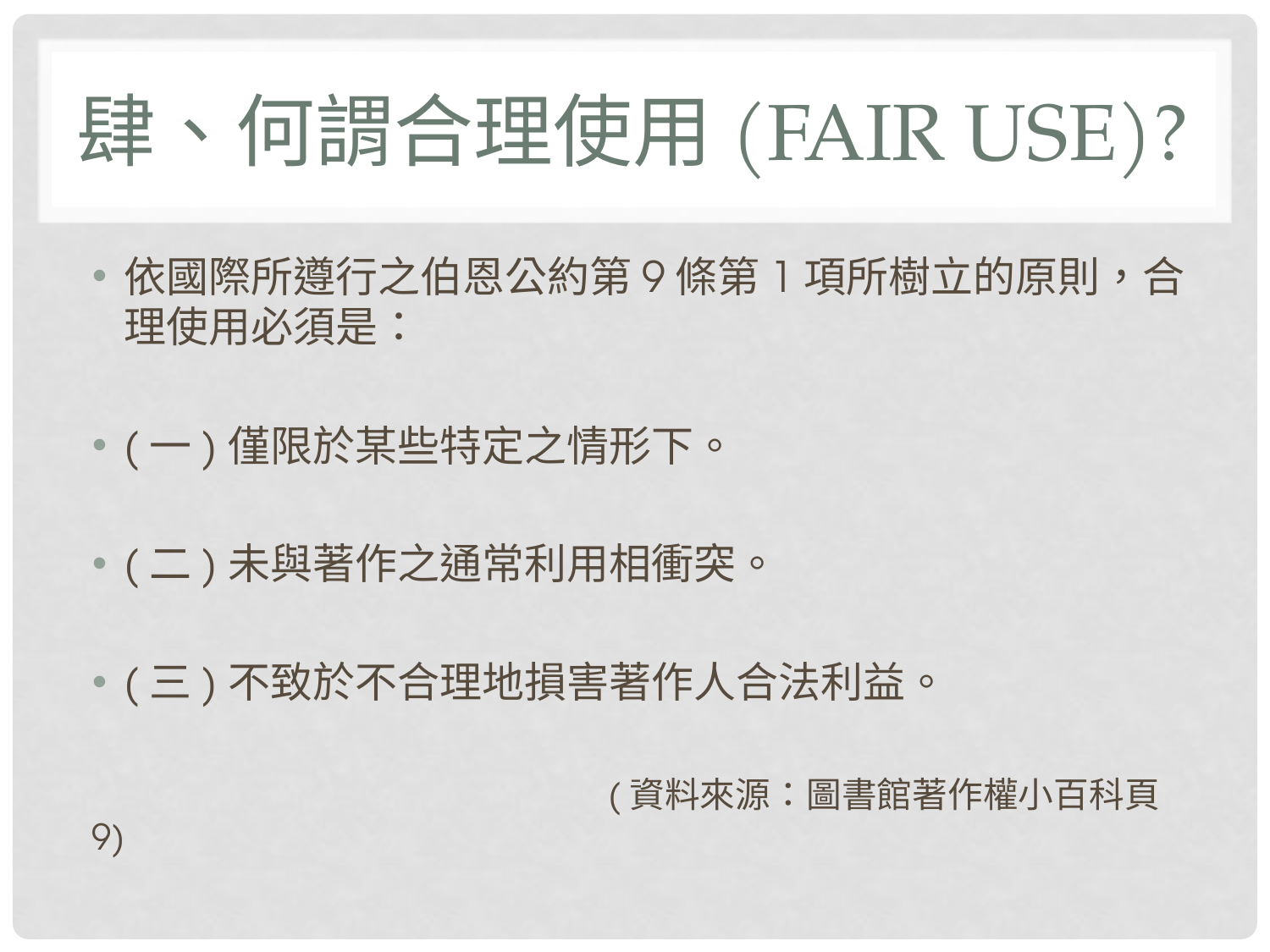

# 肆、何謂合理使用(Fair Use)?
依國際所遵行之伯恩公約第9條第1項所樹立的原則，合理使用必須是：

(一)僅限於某些特定之情形下。

(二)未與著作之通常利用相衝突。

(三)不致於不合理地損害著作人合法利益。

                                                     (資料來源：圖書館著作權小百科頁9)